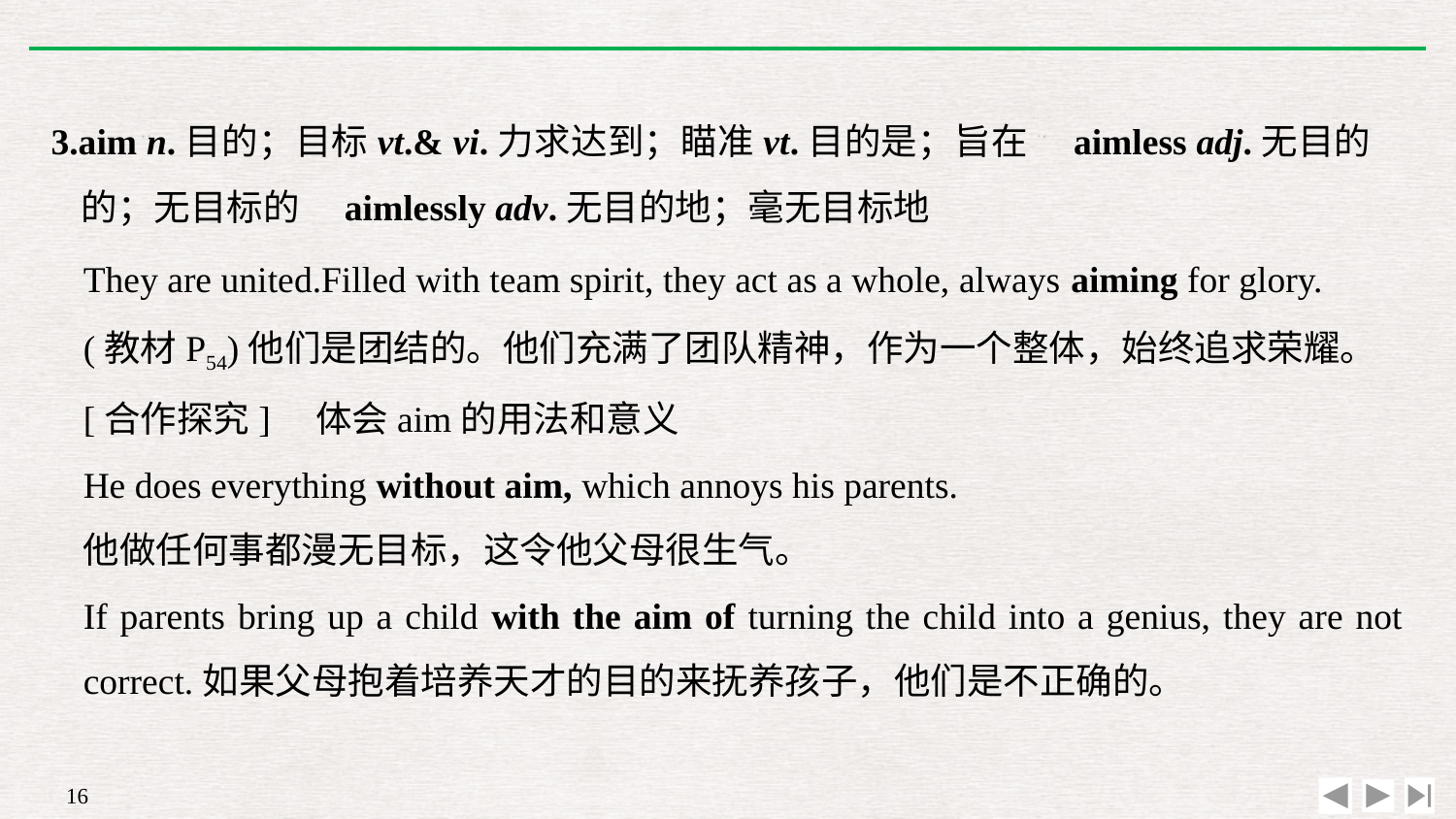

3.aim n.目的；目标vt.& vi.力求达到；瞄准vt.目的是；旨在　aimless adj.无目的的；无目标的　aimlessly adv.无目的地；毫无目标地
They are united.Filled with team spirit, they act as a whole, always aiming for glory.
(教材P54)他们是团结的。他们充满了团队精神，作为一个整体，始终追求荣耀。
[合作探究]　体会aim的用法和意义
He does everything without aim, which annoys his parents.
他做任何事都漫无目标，这令他父母很生气。
If parents bring up a child with the aim of turning the child into a genius, they are not correct.如果父母抱着培养天才的目的来抚养孩子，他们是不正确的。